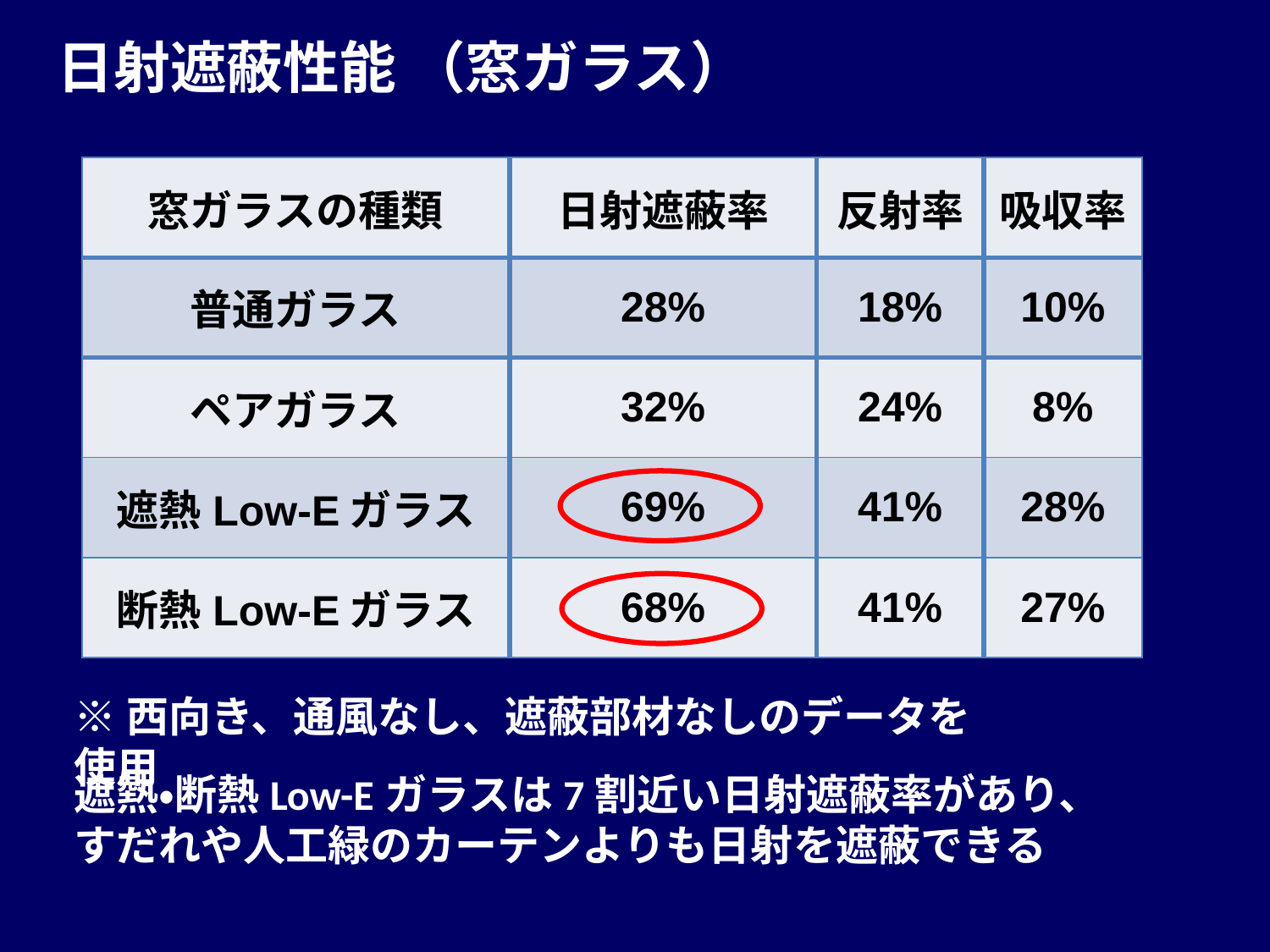

日射遮蔽性能 （窓ガラス）
| 窓ガラスの種類 | 日射遮蔽率 | 反射率 | 吸収率 |
| --- | --- | --- | --- |
| 普通ガラス | 28% | 18% | 10% |
| ペアガラス | 32% | 24% | 8% |
| 遮熱Low-Eガラス | 69% | 41% | 28% |
| 断熱Low-Eガラス | 68% | 41% | 27% |

※西向き、通風なし、遮蔽部材なしのデータを使用
遮熱・断熱Low-Eガラスは7割近い日射遮蔽率があり、
すだれや人工緑のカーテンよりも日射を遮蔽できる